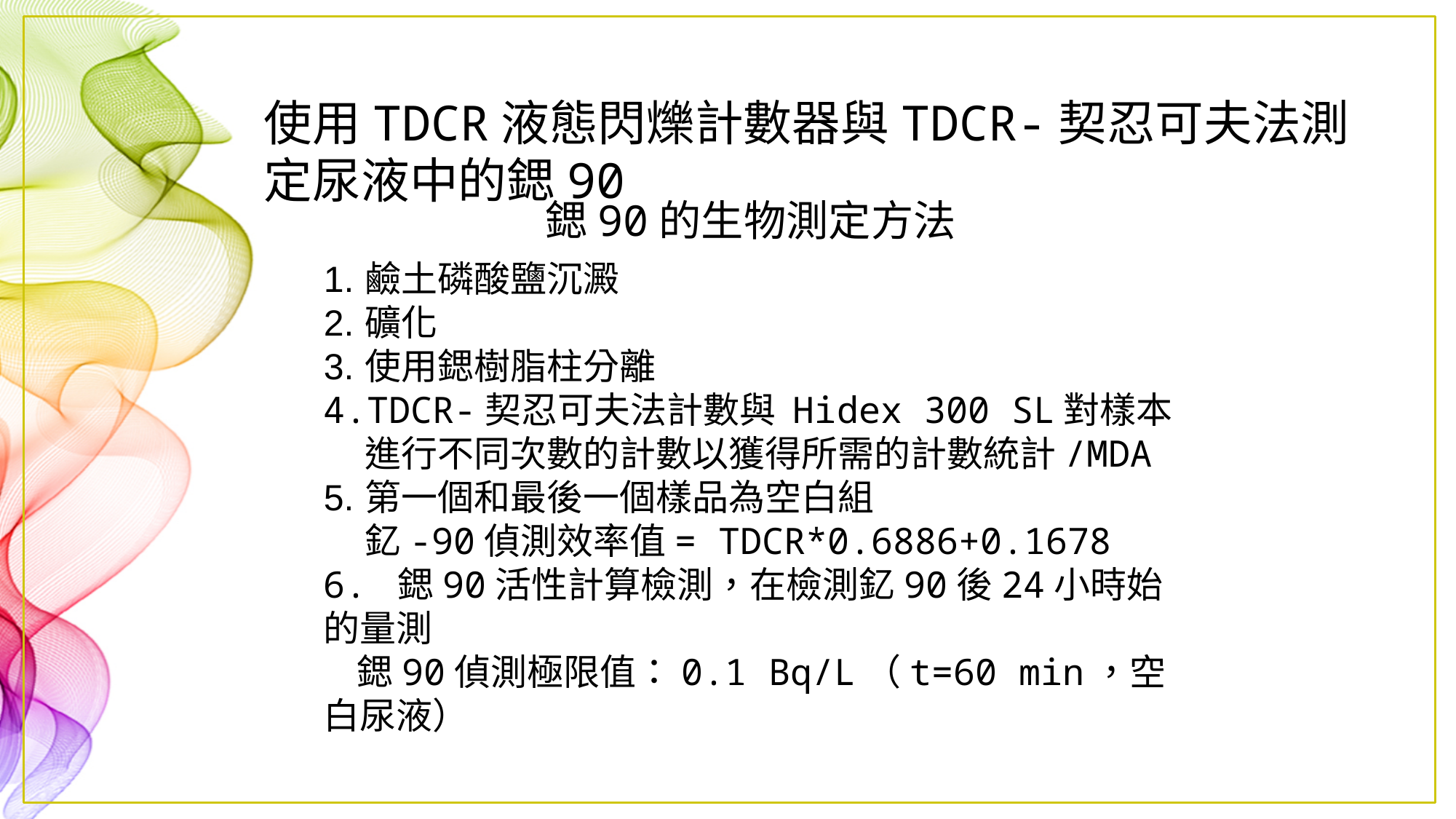

使用TDCR液態閃爍計數器與TDCR-契忍可夫法測定尿液中的鍶90
鍶90的生物測定方法
鹼土磷酸鹽沉澱
礦化
使用鍶樹脂柱分離
TDCR-契忍可夫法計數與 Hidex 300 SL對樣本進行不同次數的計數以獲得所需的計數統計/MDA
第一個和最後一個樣品為空白組
    釔-90偵測效率值= TDCR*0.6886+0.1678
6. 鍶90活性計算檢測，在檢測釔90後24小時始的量測
   鍶90偵測極限值：0.1 Bq/L（t=60 min，空白尿液）